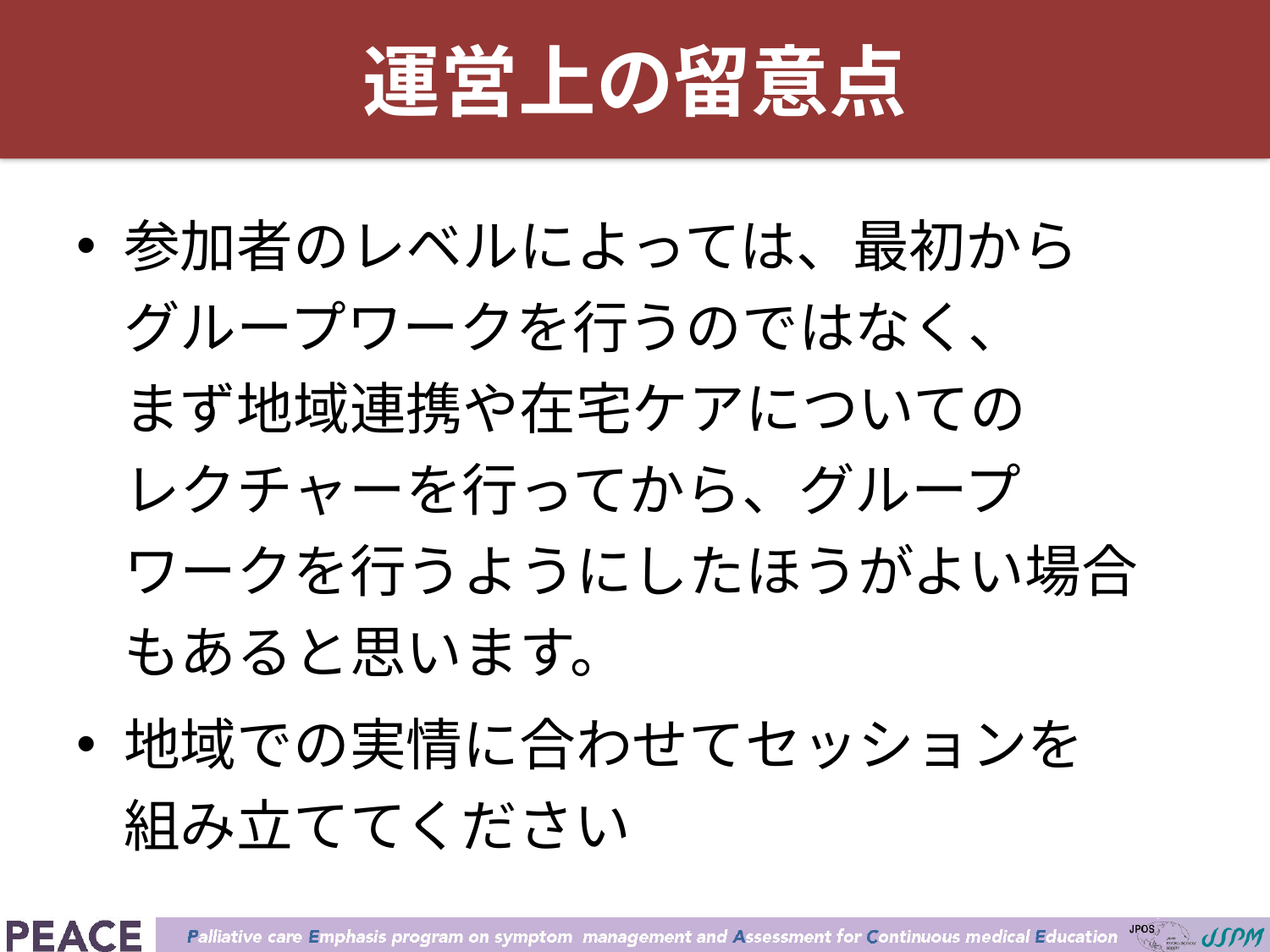

参加者のレベルによっては、最初から
グループワークを行うのではなく、
まず地域連携や在宅ケアについての
レクチャーを行ってから、グループ
ワークを行うようにしたほうがよい場合
もあると思います。
地域での実情に合わせてセッションを
組み立ててください